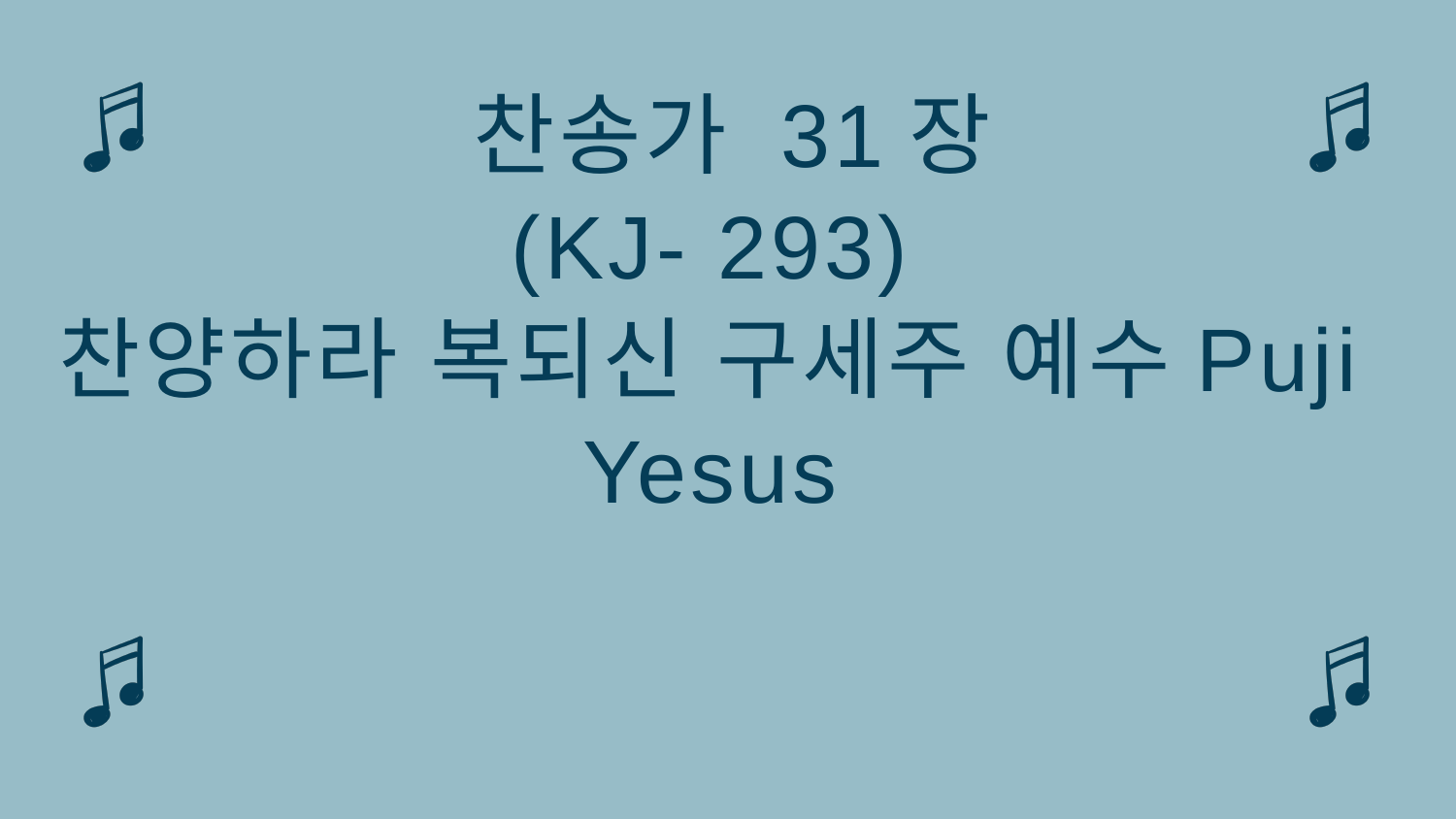

찬송가 31장
(KJ- 293)
찬양하라 복되신 구세주 예수Puji Yesus